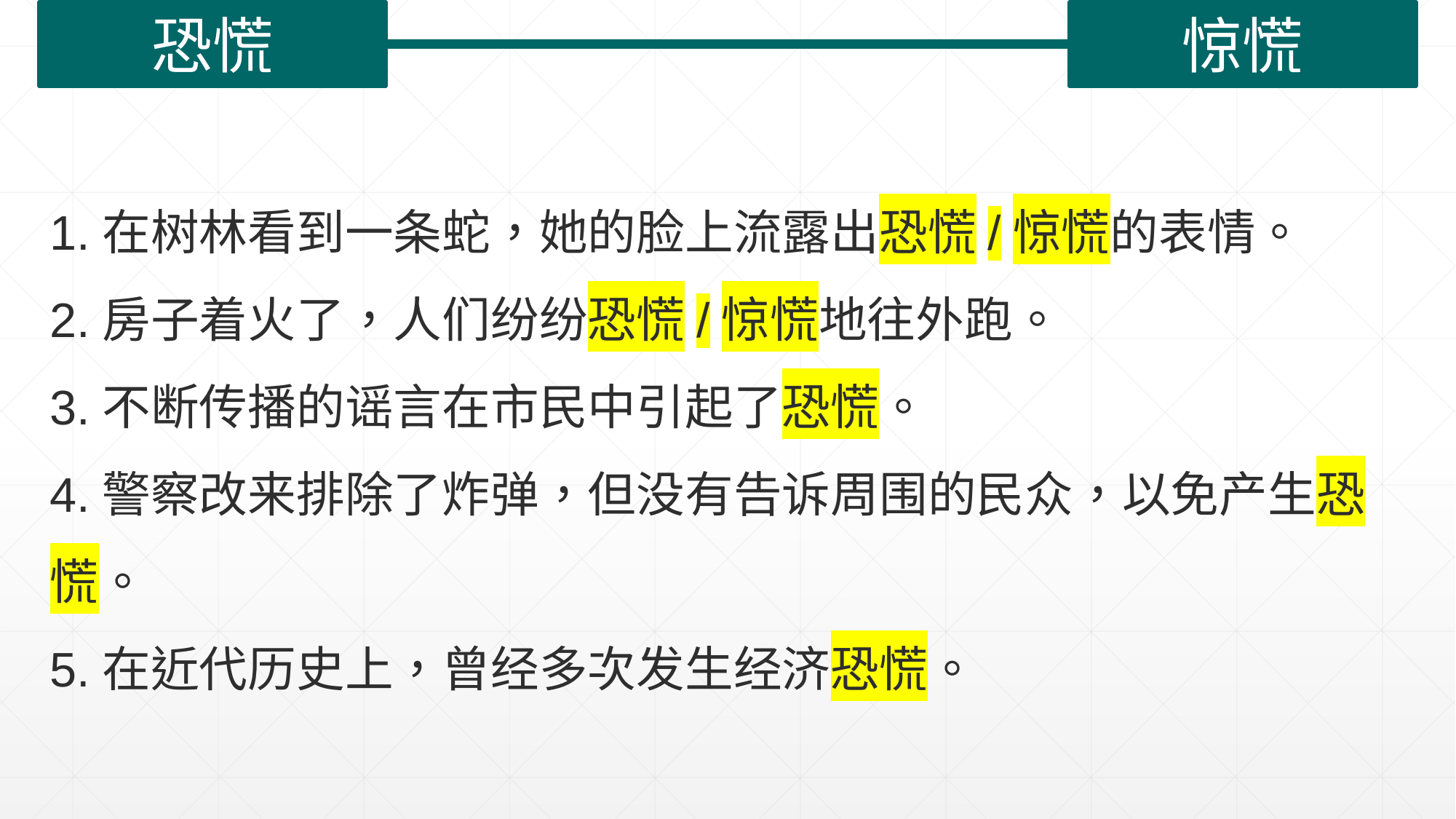

恐慌
惊慌
|  |
| --- |
1.在树林看到一条蛇，她的脸上流露出恐慌/惊慌的表情。
2.房子着火了，人们纷纷恐慌/惊慌地往外跑。
3.不断传播的谣言在市民中引起了恐慌。
4.警察改来排除了炸弹，但没有告诉周围的民众，以免产生恐慌。
5.在近代历史上，曾经多次发生经济恐慌。